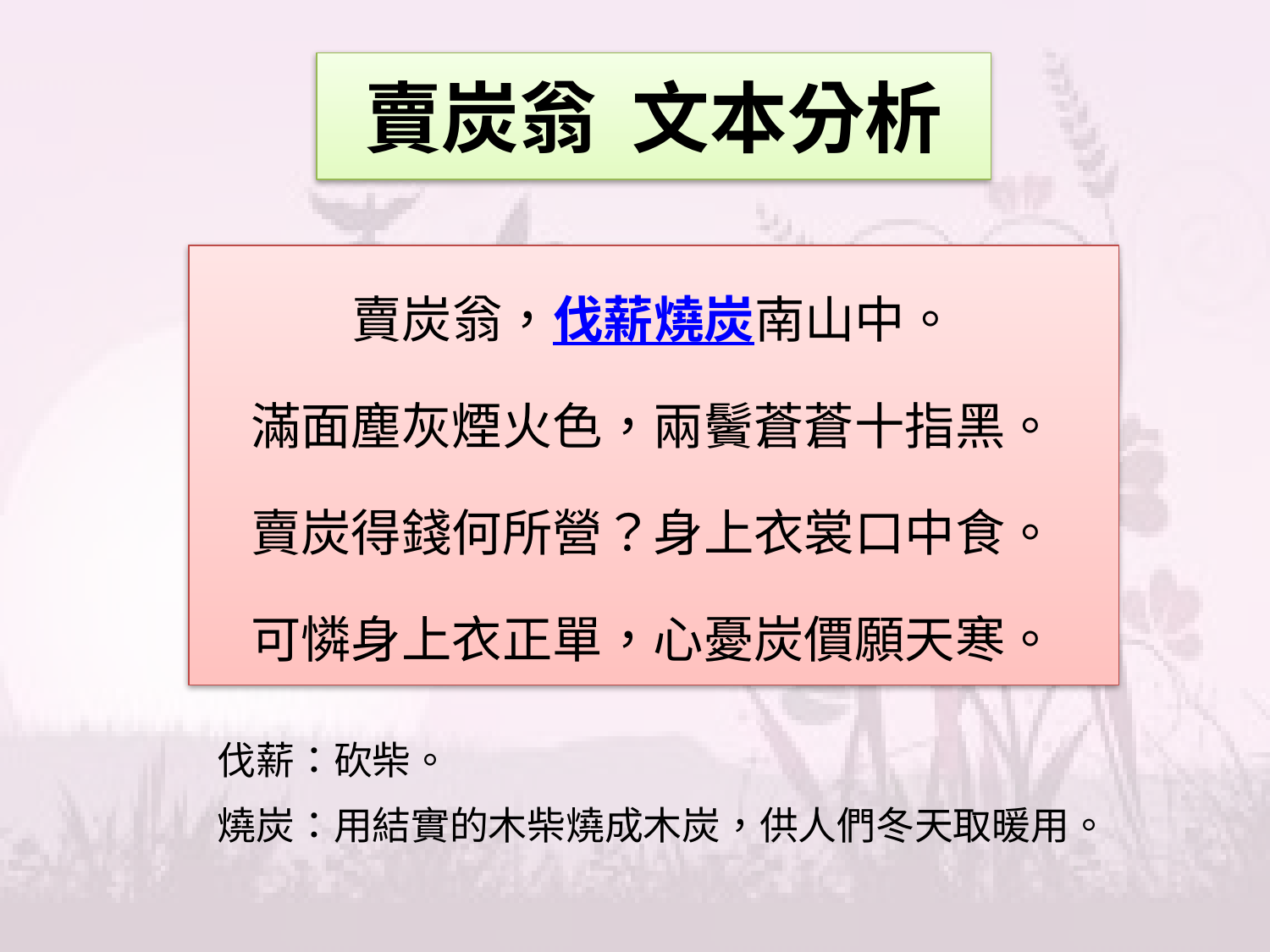

# 賣炭翁  文本分析
賣炭翁，伐薪燒炭南山中。
滿面塵灰煙火色，兩鬢蒼蒼十指黑。
賣炭得錢何所營？身上衣裳口中食。
可憐身上衣正單，心憂炭價願天寒。
伐薪：砍柴。
燒炭：用結實的木柴燒成木炭，供人們冬天取暖用。
7